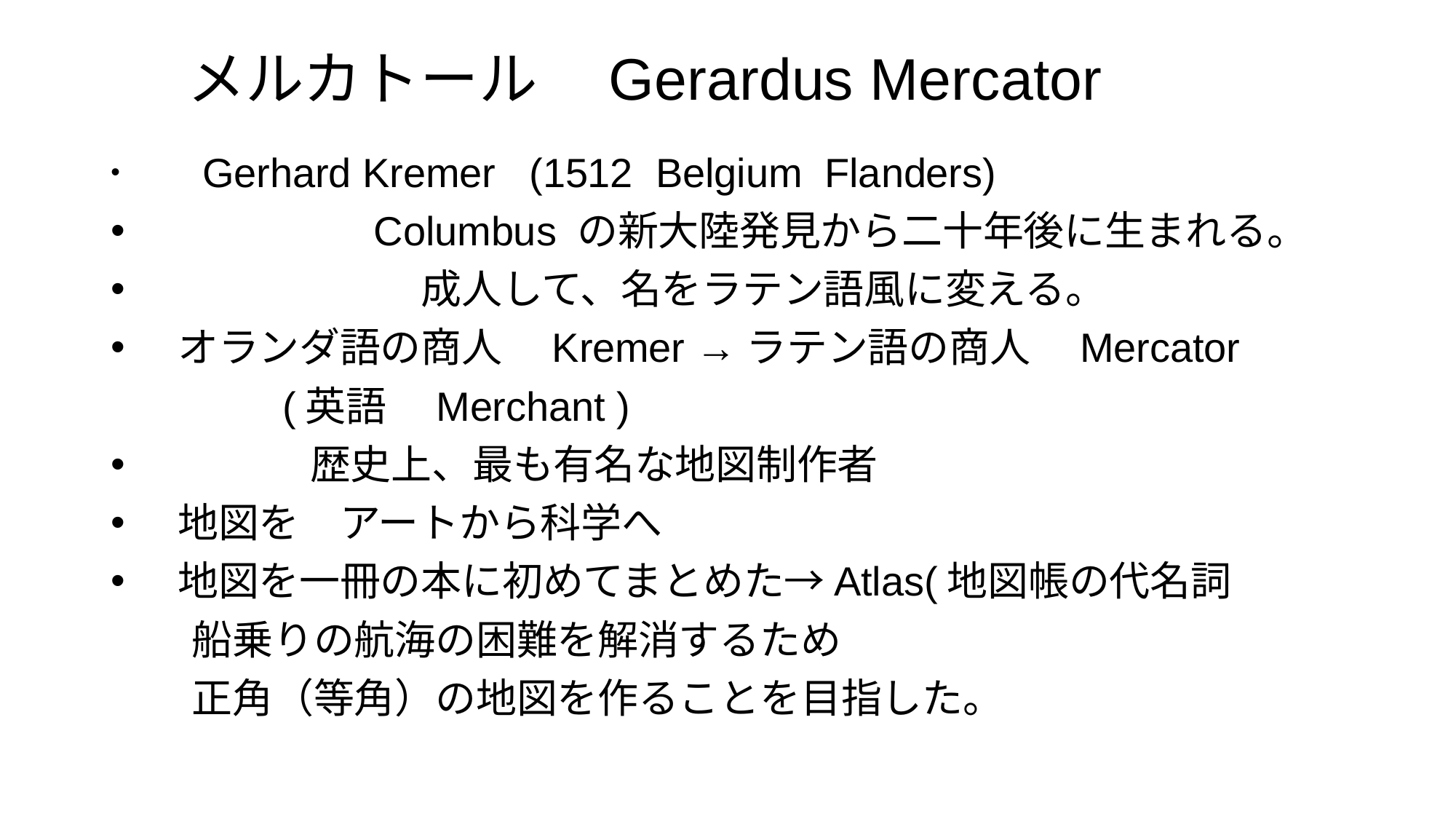

# メルカトール　Gerardus Mercator
         Gerhard Kremer   (1512  Belgium  Flanders)
                     Columbus の新大陸発見から二十年後に生まれる。
　　　　　　　成人して、名をラテン語風に変える。
　オランダ語の商人　Kremer →ラテン語の商人　Mercator
　　　　(英語　Merchant )
                  歴史上、最も有名な地図制作者
　地図を　アートから科学へ
　地図を一冊の本に初めてまとめた→Atlas(地図帳の代名詞
　　船乗りの航海の困難を解消するため
　　正角（等角）の地図を作ることを目指した。